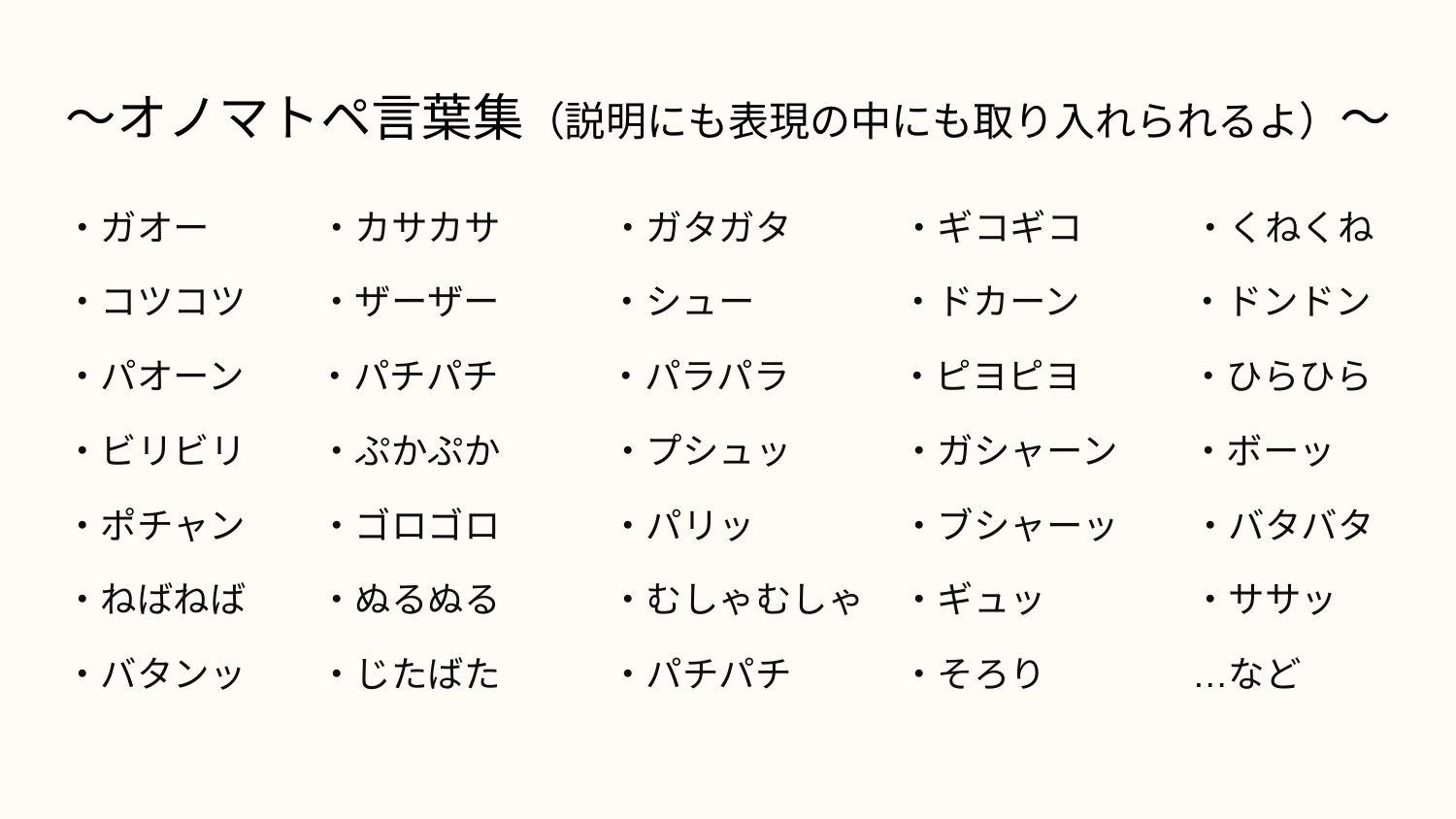

# ～オノマトペ言葉集（説明にも表現の中にも取り入れられるよ）～
・ガオー　　　・カサカサ　　　・ガタガタ　　　・ギコギコ　　　・くねくね
・コツコツ　　・ザーザー　　　・シュー　　　　・ドカーン　　　・ドンドン
・パオーン　　・パチパチ　　　・パラパラ　　　・ピヨピヨ　　　・ひらひら
・ビリビリ　　・ぷかぷか　　　・プシュッ　　　・ガシャーン　　・ボーッ
・ポチャン　　・ゴロゴロ　　　・パリッ　　　　・ブシャーッ　　・バタバタ
・ねばねば　　・ぬるぬる　　　・むしゃむしゃ　・ギュッ　　　　・ササッ
・バタンッ　　・じたばた　　　・パチパチ　　　・そろり　　　　…など